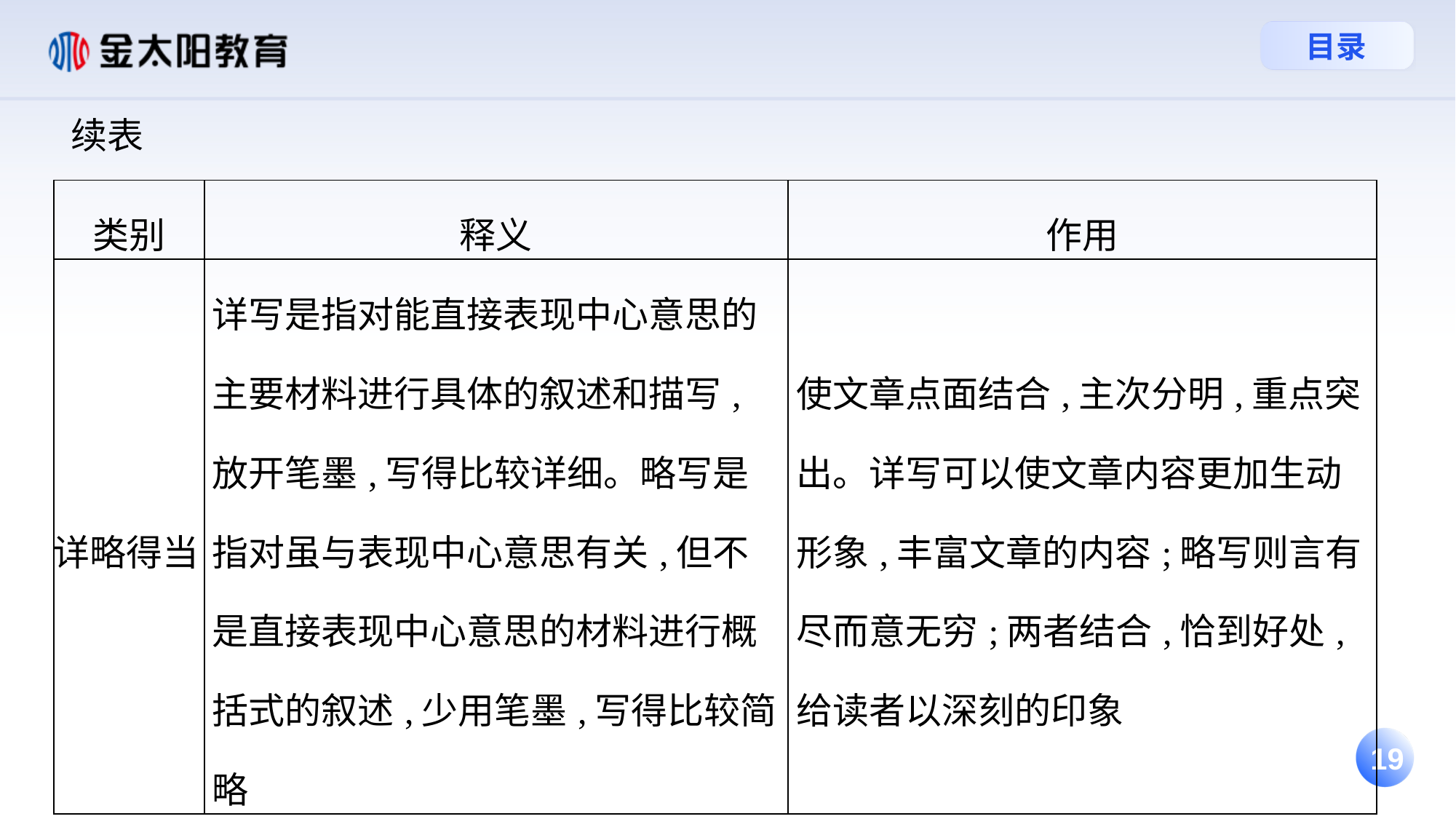

续表
| 类别 | 释义 | 作用 |
| --- | --- | --- |
| 详略得当 | 详写是指对能直接表现中心意思的主要材料进行具体的叙述和描写,放开笔墨,写得比较详细。略写是指对虽与表现中心意思有关,但不是直接表现中心意思的材料进行概括式的叙述,少用笔墨,写得比较简略 | 使文章点面结合,主次分明,重点突出。详写可以使文章内容更加生动形象,丰富文章的内容;略写则言有尽而意无穷;两者结合,恰到好处,给读者以深刻的印象 |